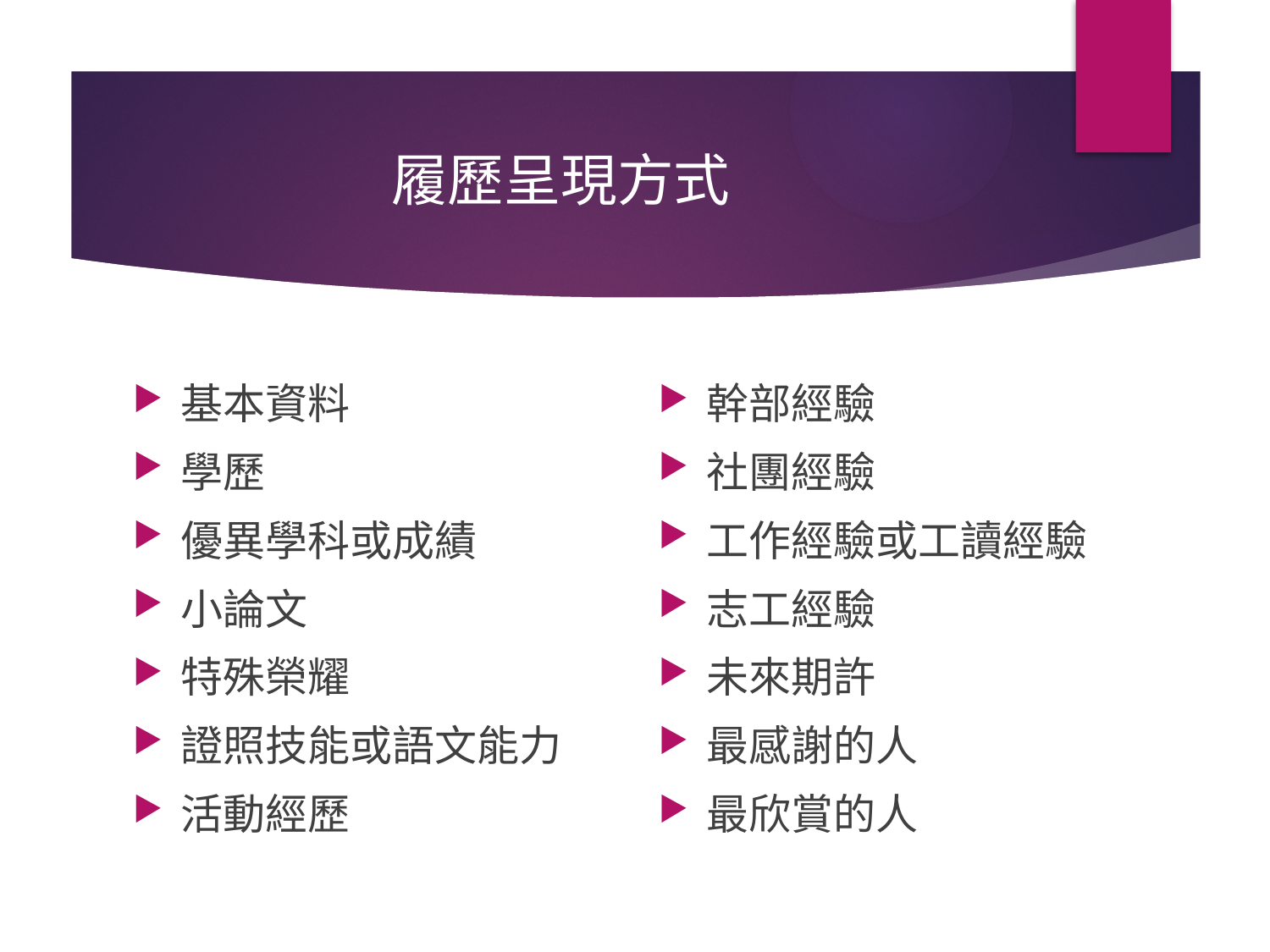

# 履歷呈現方式
基本資料
學歷
優異學科或成績
小論文
特殊榮耀
證照技能或語文能力
活動經歷
幹部經驗
社團經驗
工作經驗或工讀經驗
志工經驗
未來期許
最感謝的人
最欣賞的人